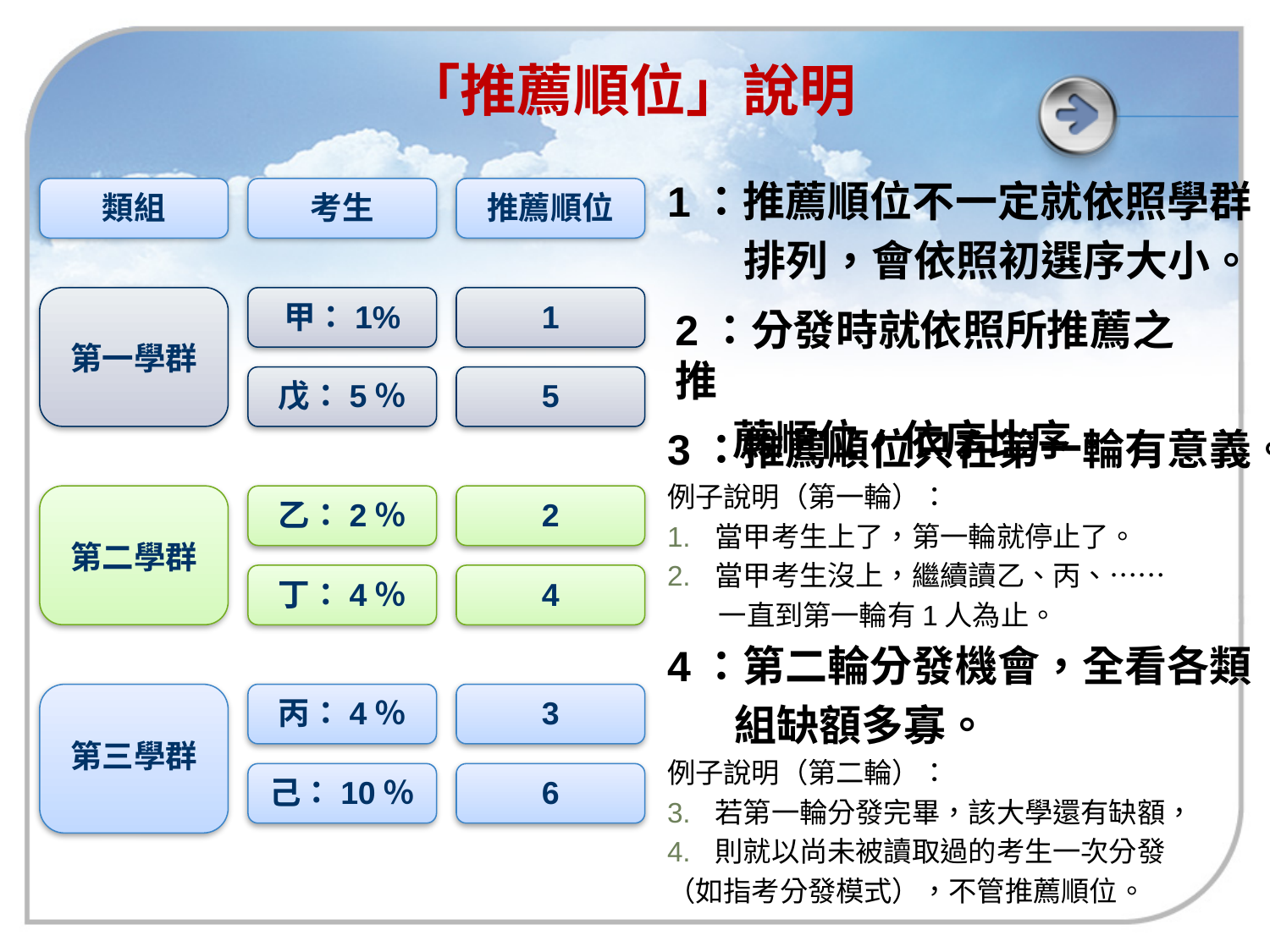

「推薦順位」說明
1：推薦順位不一定就依照學群
       排列，會依照初選序大小。

類組
考生
推薦順位

第一學群
甲：1%

1
    2：分發時就依照所推薦之推
          薦順位，依序比序。
戊：5％
5
3：推薦順位只在第一輪有意義。
例子說明（第一輪）：
當甲考生上了，第一輪就停止了。
當甲考生沒上，繼續讀乙、丙、……
       一直到第一輪有1人為止。
4：第二輪分發機會，全看各類
      組缺額多寡。
例子說明（第二輪）：
若第一輪分發完畢，該大學還有缺額，
則就以尚未被讀取過的考生一次分發
（如指考分發模式），不管推薦順位。

第二學群
乙：2％
2
丁：4％
4

第三學群
丙：4％
3
己：10％
6